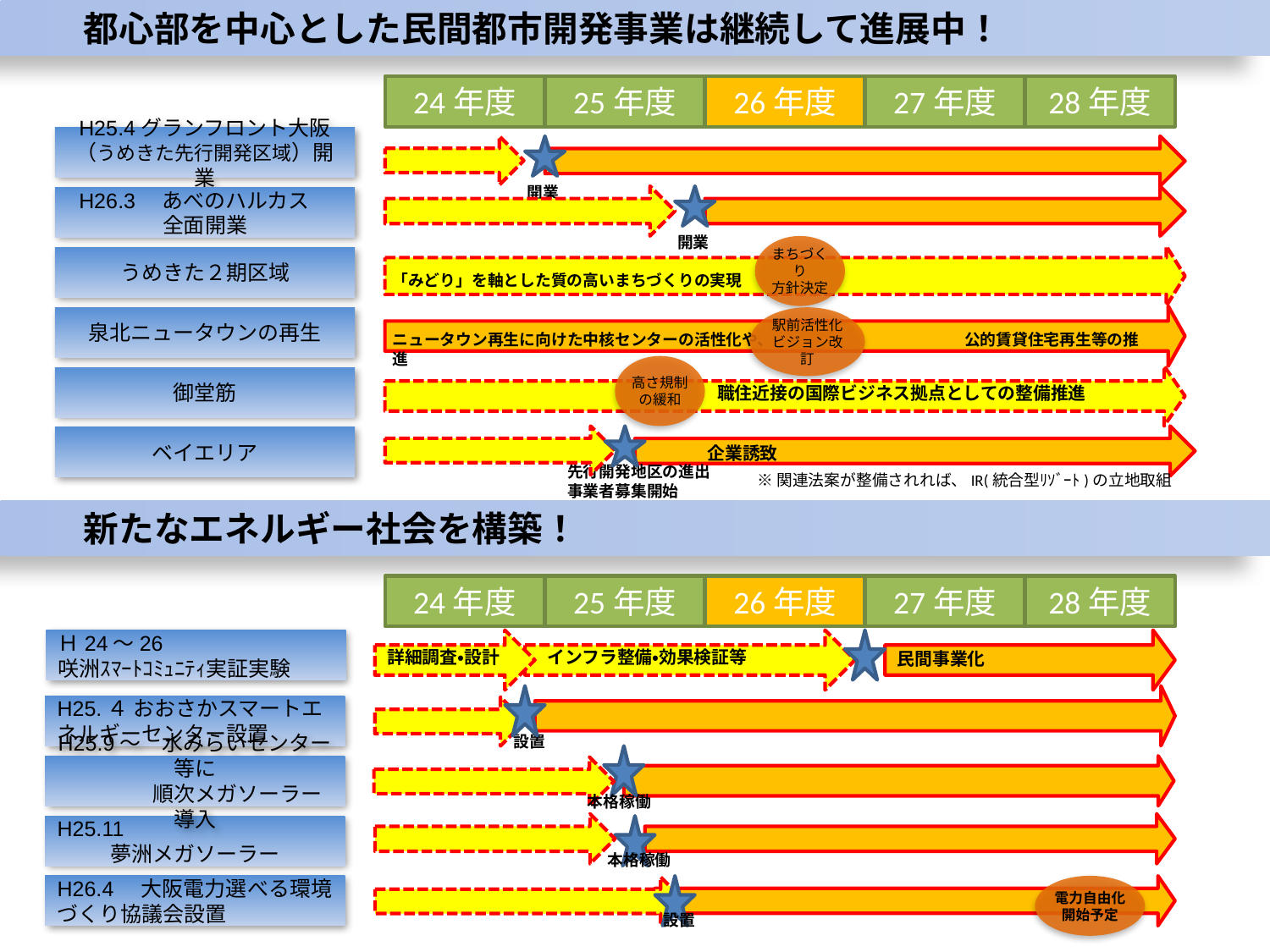

都心部を中心とした民間都市開発事業は継続して進展中！
24年度
25年度
26年度
27年度
28年度
H25.4グランフロント大阪
（うめきた先行開発区域）開業

開業

H26.3　あべのハルカス
全面開業
開業
まちづくり
方針決定

うめきた２期区域
「みどり」を軸とした質の高いまちづくりの実現

泉北ニュータウンの再生
駅前活性化
ビジョン改訂
ニュータウン再生に向けた中核センターの活性化や、　　　　　　　　　　　　公的賃貸住宅再生等の推進
高さ規制の緩和

御堂筋
職住近接の国際ビジネス拠点としての整備推進

ベイエリア
企業誘致
先行開発地区の進出事業者募集開始
※関連法案が整備されれば、IR(統合型ﾘｿﾞｰﾄ)の立地取組
　　新たなエネルギー社会を構築！
24年度
25年度
26年度
27年度
28年度

Ｈ24～26
咲洲ｽﾏｰﾄｺﾐｭﾆﾃｨ実証実験
詳細調査・設計
インフラ整備・効果検証等
民間事業化

H25.４ おおさかスマートエネルギーセンター設置

　設置

H25.9～　水みらいセンター等に
　　　　順次メガソーラー導入

本格稼働

H25.11
夢洲メガソーラー
本格稼働

電力自由化
開始予定

H26.4　大阪電力選べる環境づくり協議会設置

　設置